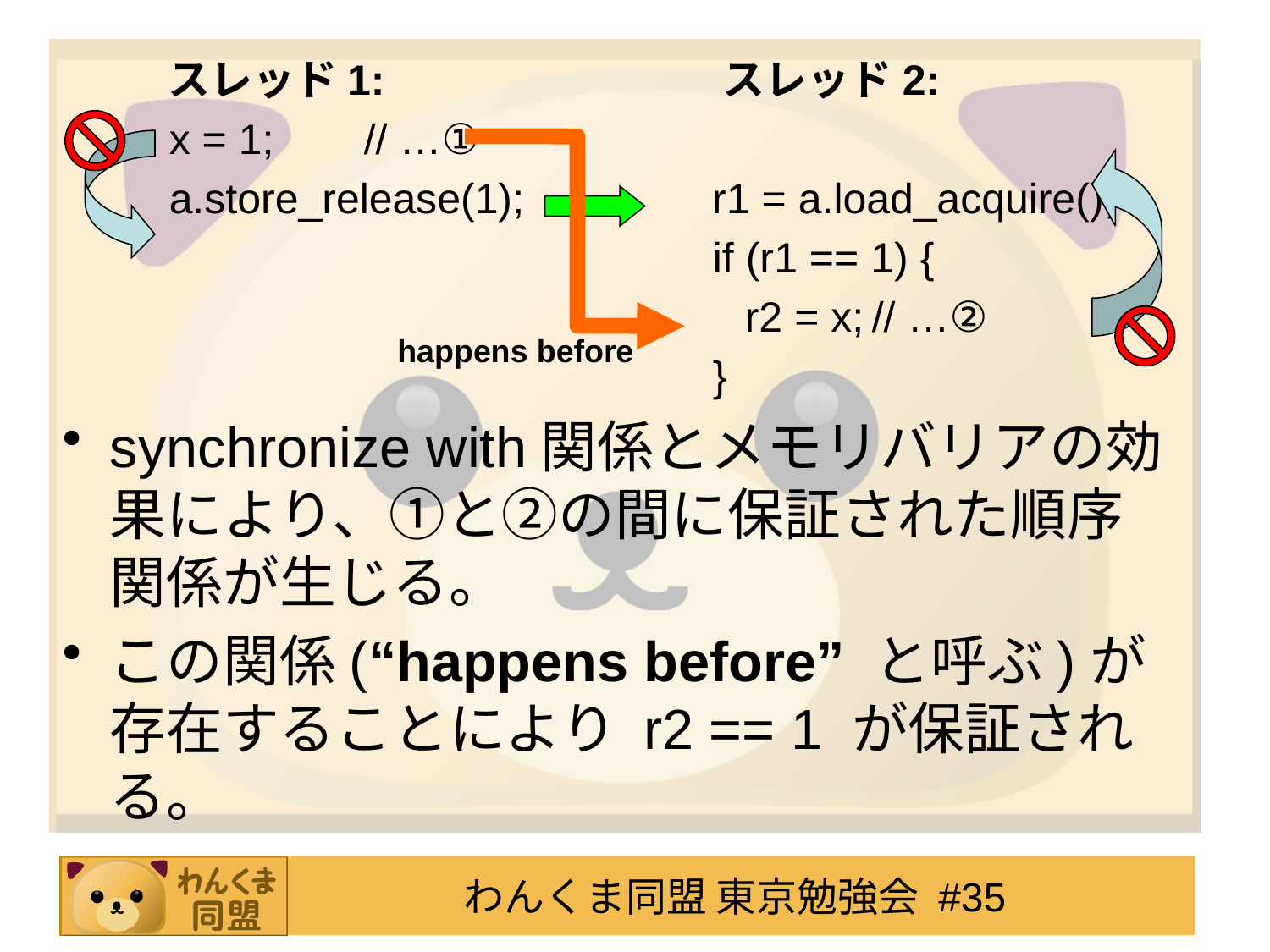

スレッド1:		        スレッド2:
	     x = 1;	// …①
	     a.store_release(1);	        r1 = a.load_acquire();
					        if (r1 == 1) {
						r2 = x;	// …②
					        }
synchronize with関係とメモリバリアの効果により、①と②の間に保証された順序関係が生じる。
この関係(“happens before” と呼ぶ)が存在することにより r2 == 1 が保証される。

happens before